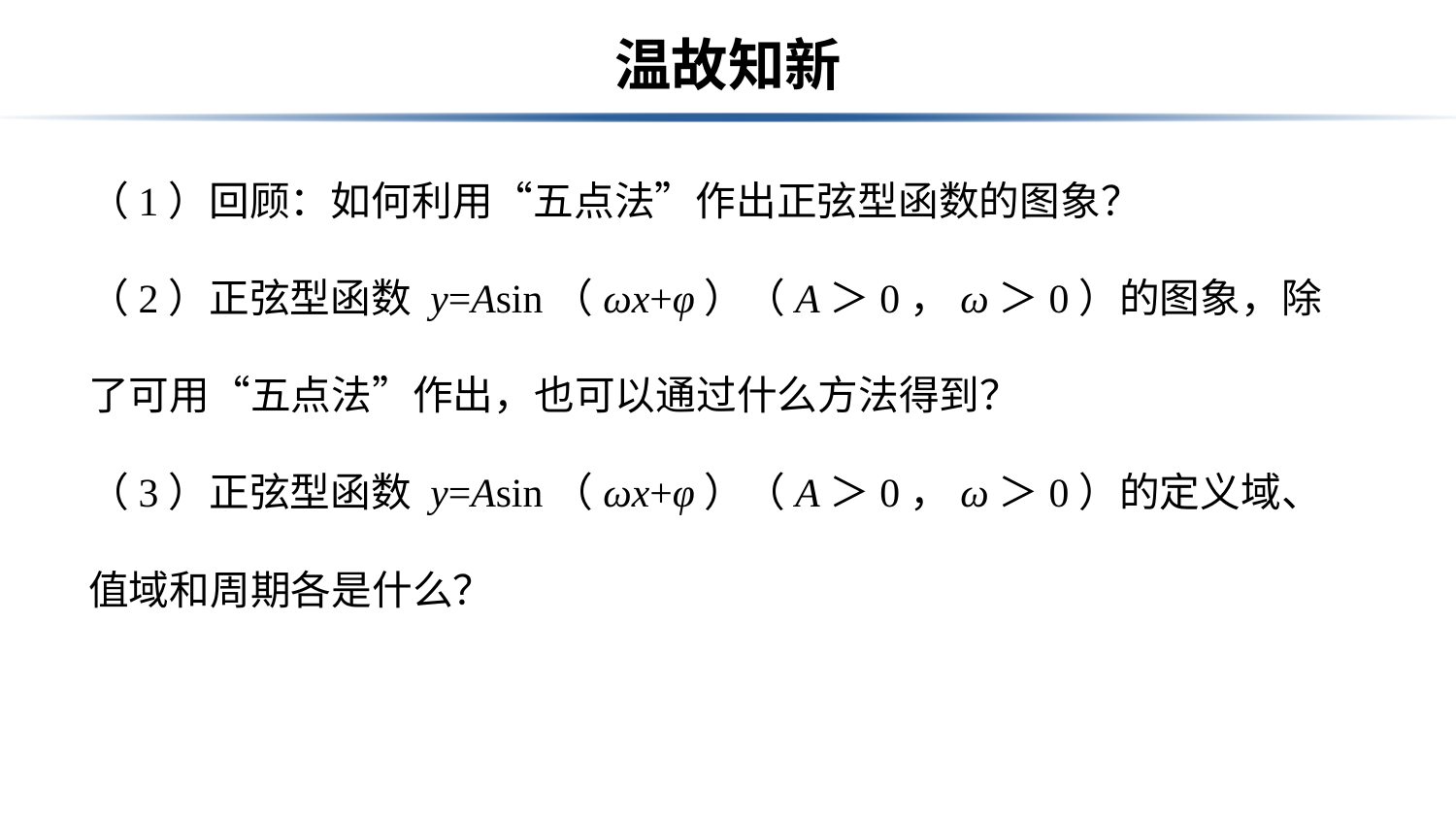

# 温故知新
（1）回顾：如何利用“五点法”作出正弦型函数的图象？
（2）正弦型函数 y=Asin（ωx+φ）（A＞0，ω＞0）的图象，除了可用“五点法”作出，也可以通过什么方法得到？
（3）正弦型函数 y=Asin（ωx+φ）（A＞0，ω＞0）的定义域、值域和周期各是什么？